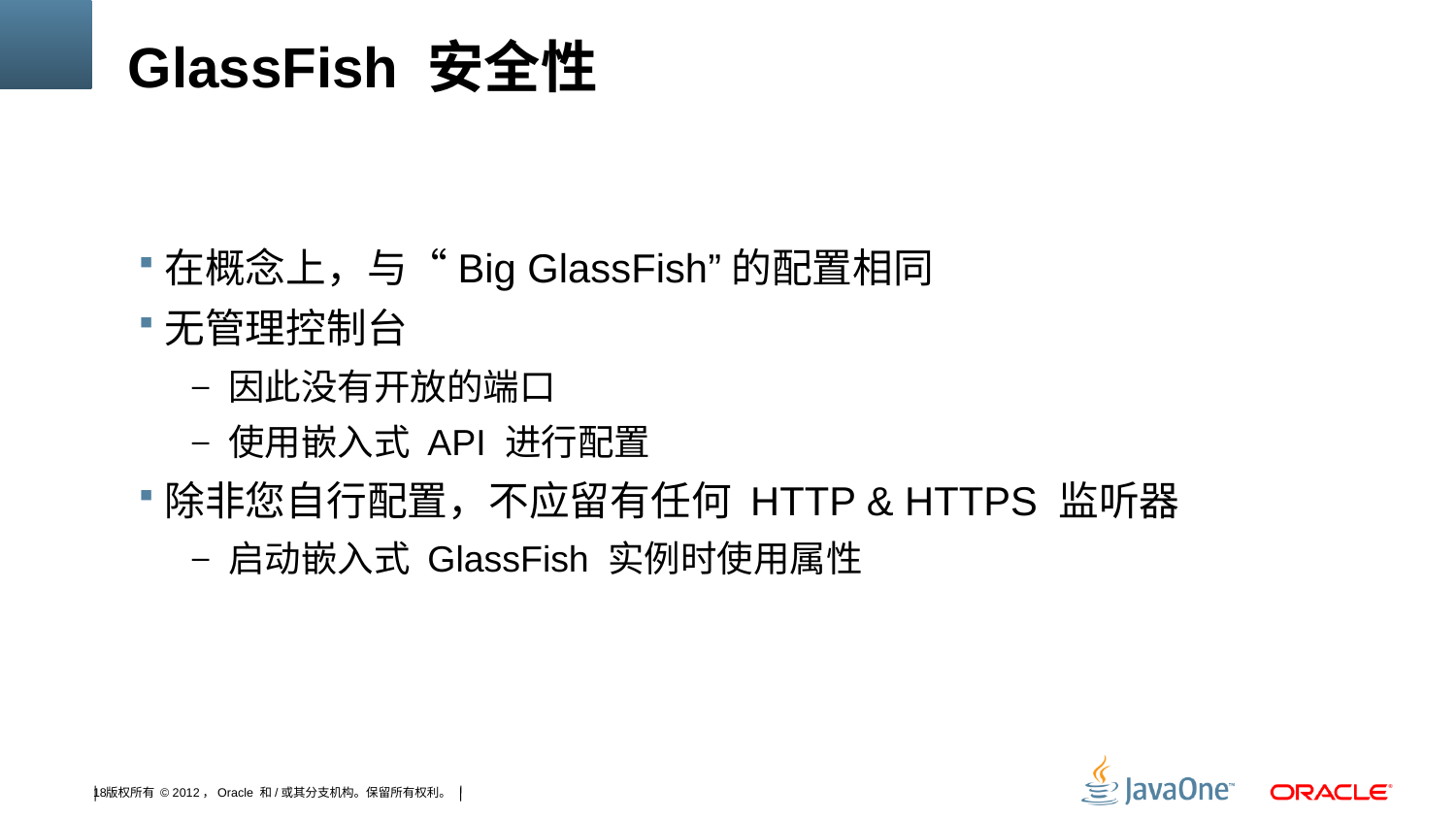

# GlassFish 安全性

在概念上，与“Big GlassFish”的配置相同
无管理控制台
因此没有开放的端口
使用嵌入式 API 进行配置
除非您自行配置，不应留有任何 HTTP & HTTPS 监听器
启动嵌入式 GlassFish 实例时使用属性